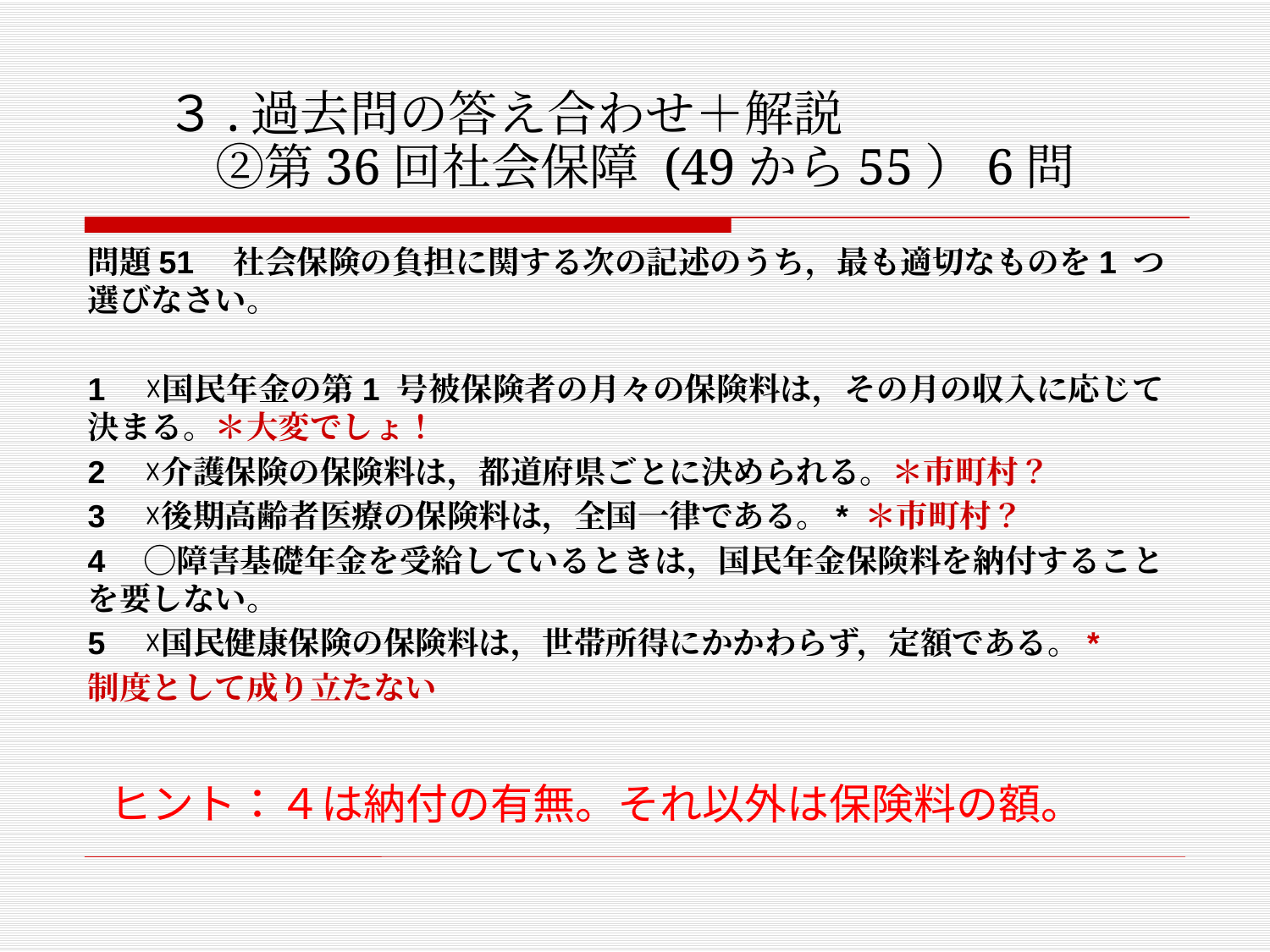

# ３.過去問の答え合わせ＋解説 　②第36回社会保障 (49から55）6問
問題51　社会保険の負担に関する次の記述のうち，最も適切なものを1 つ選びなさい。

1　☓国民年金の第1 号被保険者の月々の保険料は，その月の収入に応じて決まる。＊大変でしょ！
2　☓介護保険の保険料は，都道府県ごとに決められる。＊市町村？
3　☓後期高齢者医療の保険料は，全国一律である。* ＊市町村？
4　◯障害基礎年金を受給しているときは，国民年金保険料を納付することを要しない。
5　☓国民健康保険の保険料は，世帯所得にかかわらず，定額である。*
制度として成り立たない

ヒント：４は納付の有無。それ以外は保険料の額。